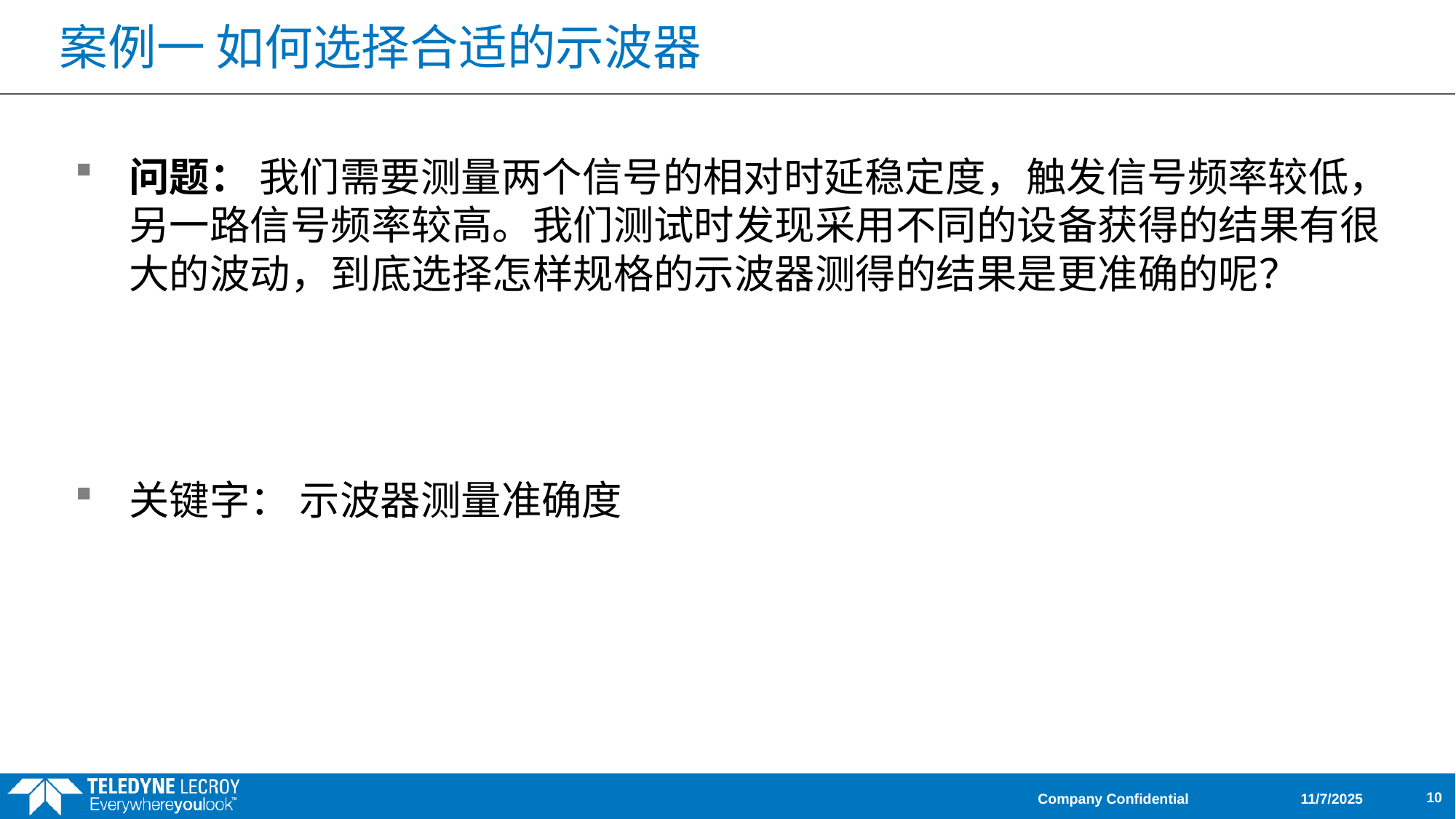

# 案例一 如何选择合适的示波器
问题： 我们需要测量两个信号的相对时延稳定度，触发信号频率较低，另一路信号频率较高。我们测试时发现采用不同的设备获得的结果有很大的波动，到底选择怎样规格的示波器测得的结果是更准确的呢？

关键字： 示波器测量准确度
11/7/2025
Company Confidential
10